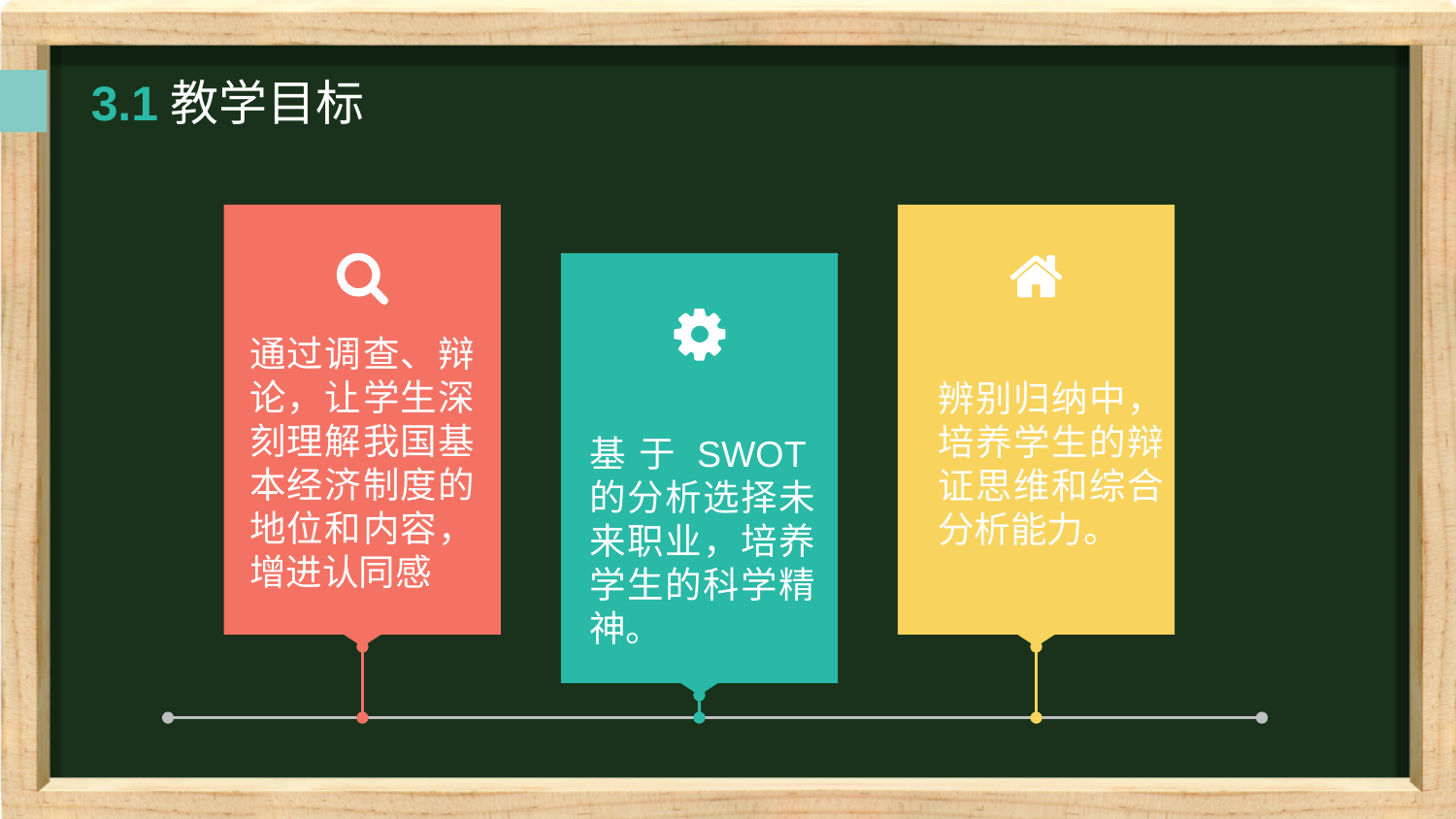

3.1教学目标

通过调查、辩论，让学生深刻理解我国基本经济制度的地位和内容，增进认同感
辨别归纳中，培养学生的辩证思维和综合分析能力。
基于SWOT的分析选择未来职业，培养学生的科学精神。